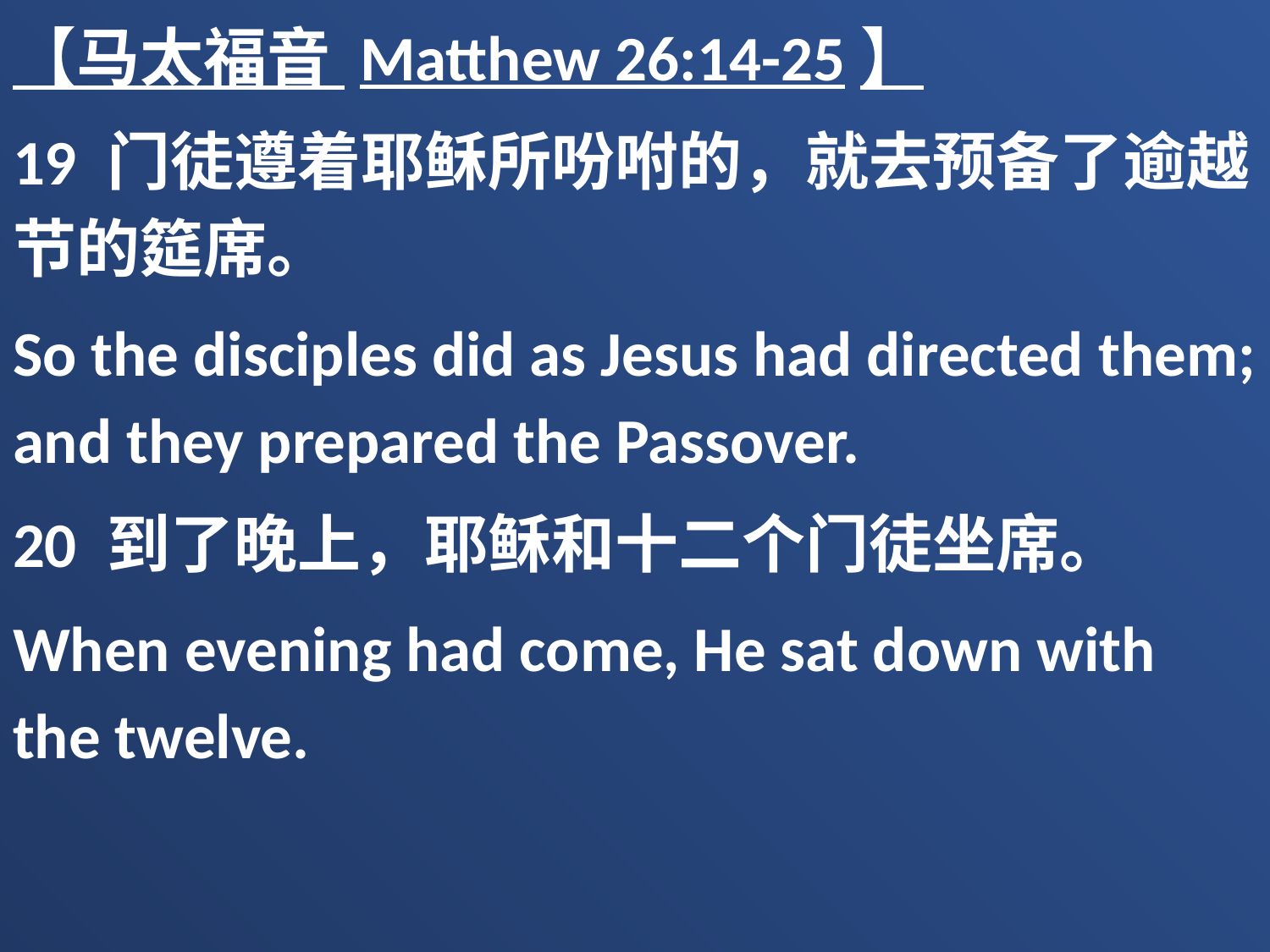

【马太福音 Matthew 26:14-25】
19 门徒遵着耶稣所吩咐的，就去预备了逾越节的筵席。
So the disciples did as Jesus had directed them; and they prepared the Passover.
20 到了晚上，耶稣和十二个门徒坐席。
When evening had come, He sat down with the twelve.